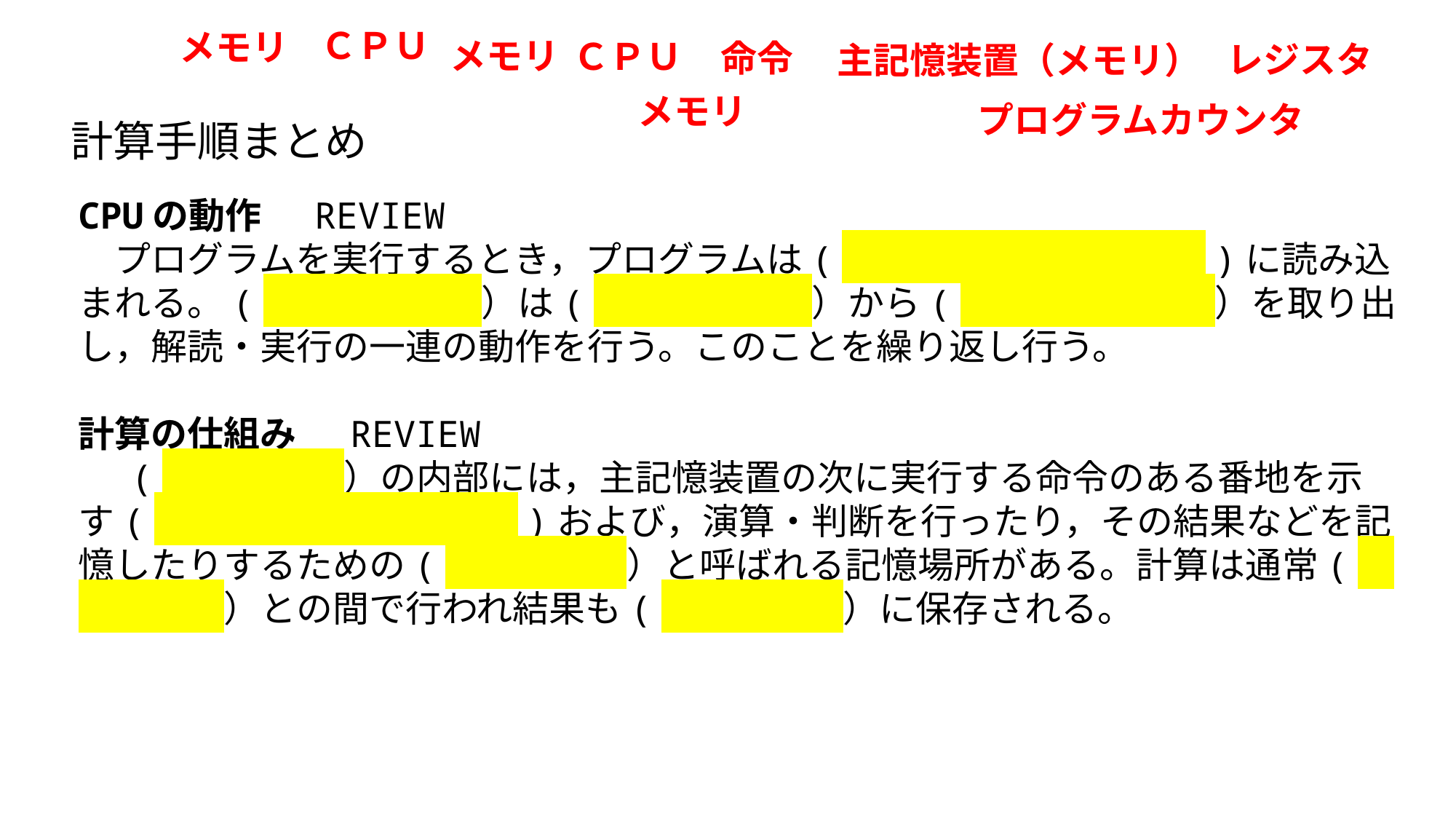

ＣＰＵ
メモリ
メモリ
ＣＰＵ
命令
レジスタ
主記憶装置（メモリ）
メモリ
プログラムカウンタ
計算手順まとめ
CPUの動作　 REVIEW
　プログラムを実行するとき，プログラムは(　　　　　　　　　　)に読み込まれる。(　　　　　　）は(　　　　　　）から(　　　　　　　）を取り出し，解読・実行の一連の動作を行う。このことを繰り返し行う。

計算の仕組み　 REVIEW
　 (　　　　　）の内部には，主記憶装置の次に実行する命令のある番地を示す(　　　　　　　　　　)および，演算・判断を行ったり，その結果などを記憶したりするための(　　　　　）と呼ばれる記憶場所がある。計算は通常(　　　　　）との間で行われ結果も(　　　　　）に保存される。